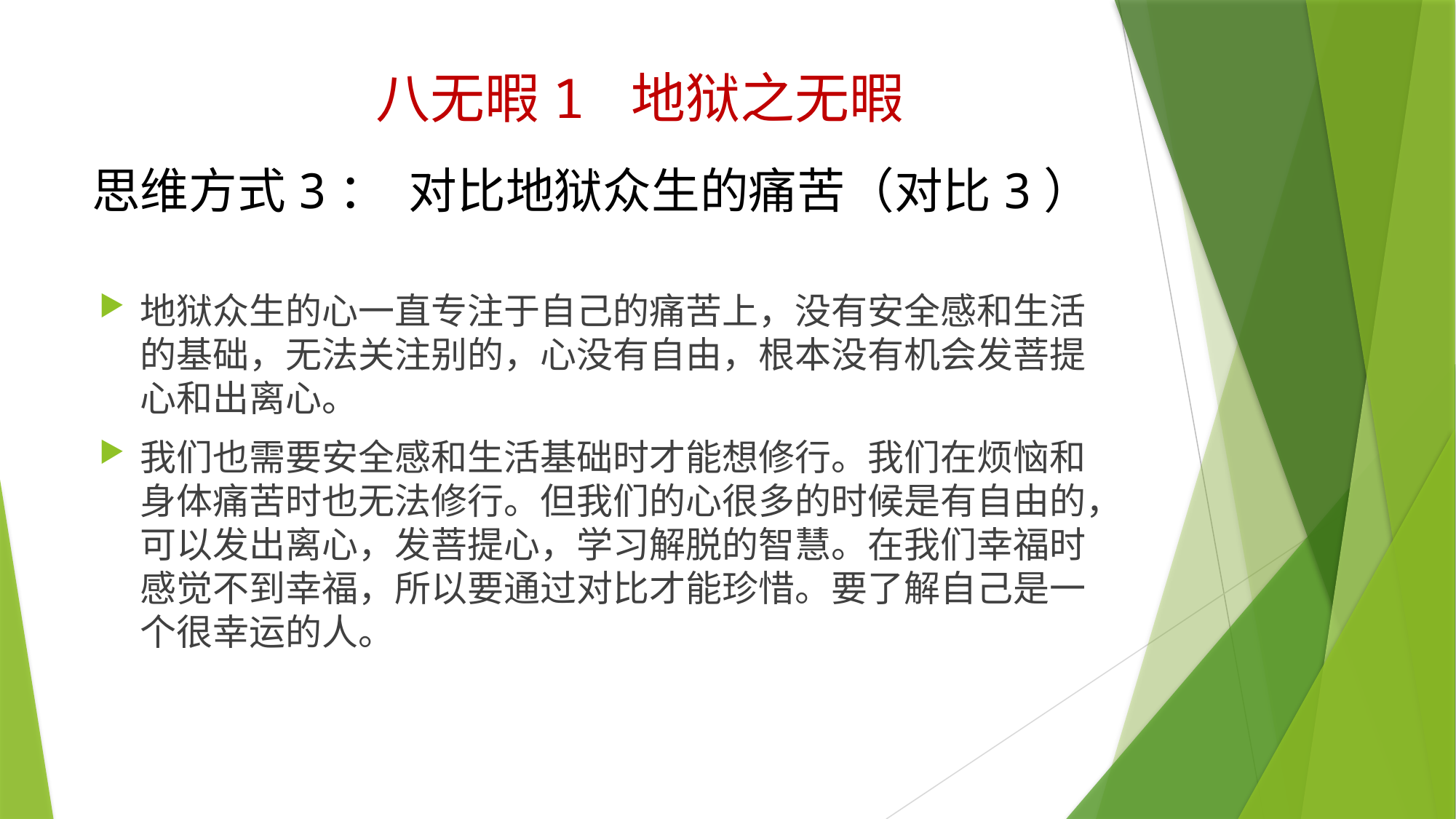

八无暇1 地狱之无暇
# 思维方式3：  对比地狱众生的痛苦（对比3）
地狱众生的心一直专注于自己的痛苦上，没有安全感和生活的基础，无法关注别的，心没有自由，根本没有机会发菩提心和出离心。
我们也需要安全感和生活基础时才能想修行。我们在烦恼和身体痛苦时也无法修行。但我们的心很多的时候是有自由的，可以发出离心，发菩提心，学习解脱的智慧。在我们幸福时感觉不到幸福，所以要通过对比才能珍惜。要了解自己是一个很幸运的人。